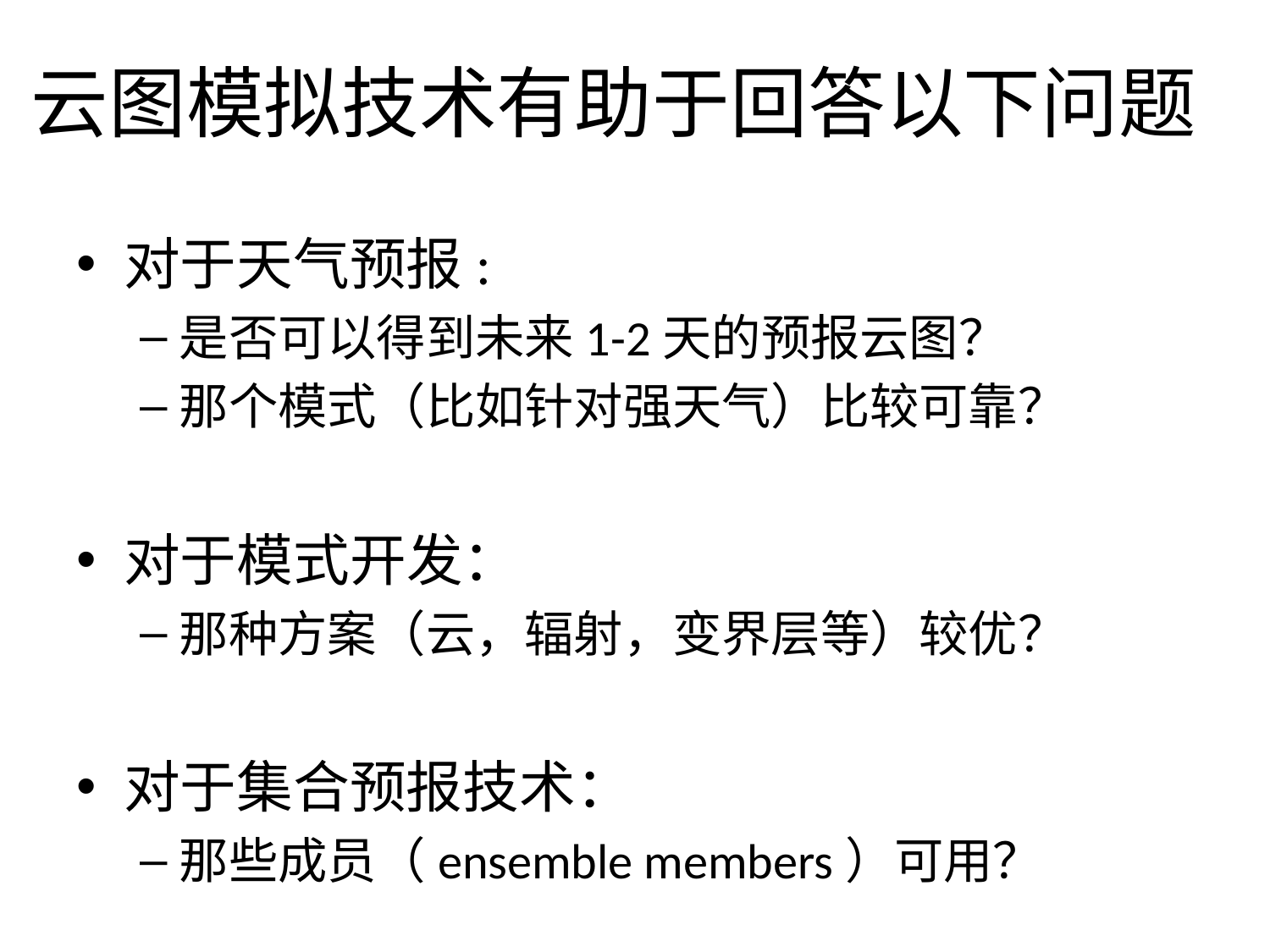

# 云图模拟技术有助于回答以下问题
对于天气预报:
是否可以得到未来1-2天的预报云图？
那个模式（比如针对强天气）比较可靠？

对于模式开发：
那种方案（云，辐射，变界层等）较优？

对于集合预报技术：
那些成员（ensemble members）可用？